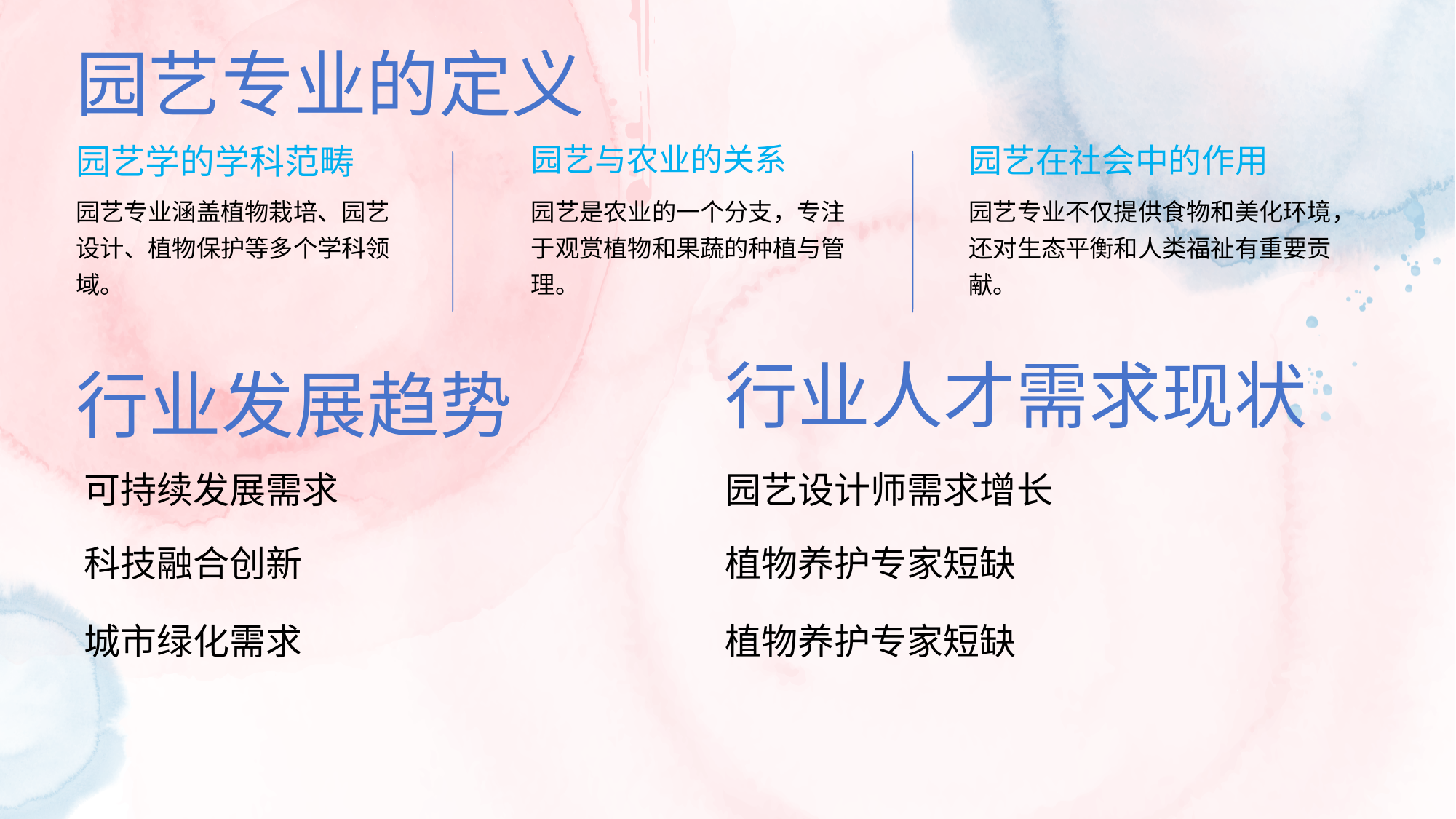

园艺专业的定义
园艺学的学科范畴
园艺与农业的关系
园艺在社会中的作用

园艺是农业的一个分支，专注于观赏植物和果蔬的种植与管理。
园艺专业不仅提供食物和美化环境，还对生态平衡和人类福祉有重要贡献。
园艺专业涵盖植物栽培、园艺设计、植物保护等多个学科领域。
行业发展趋势
行业人才需求现状
可持续发展需求
园艺设计师需求增长
科技融合创新
植物养护专家短缺
城市绿化需求
植物养护专家短缺